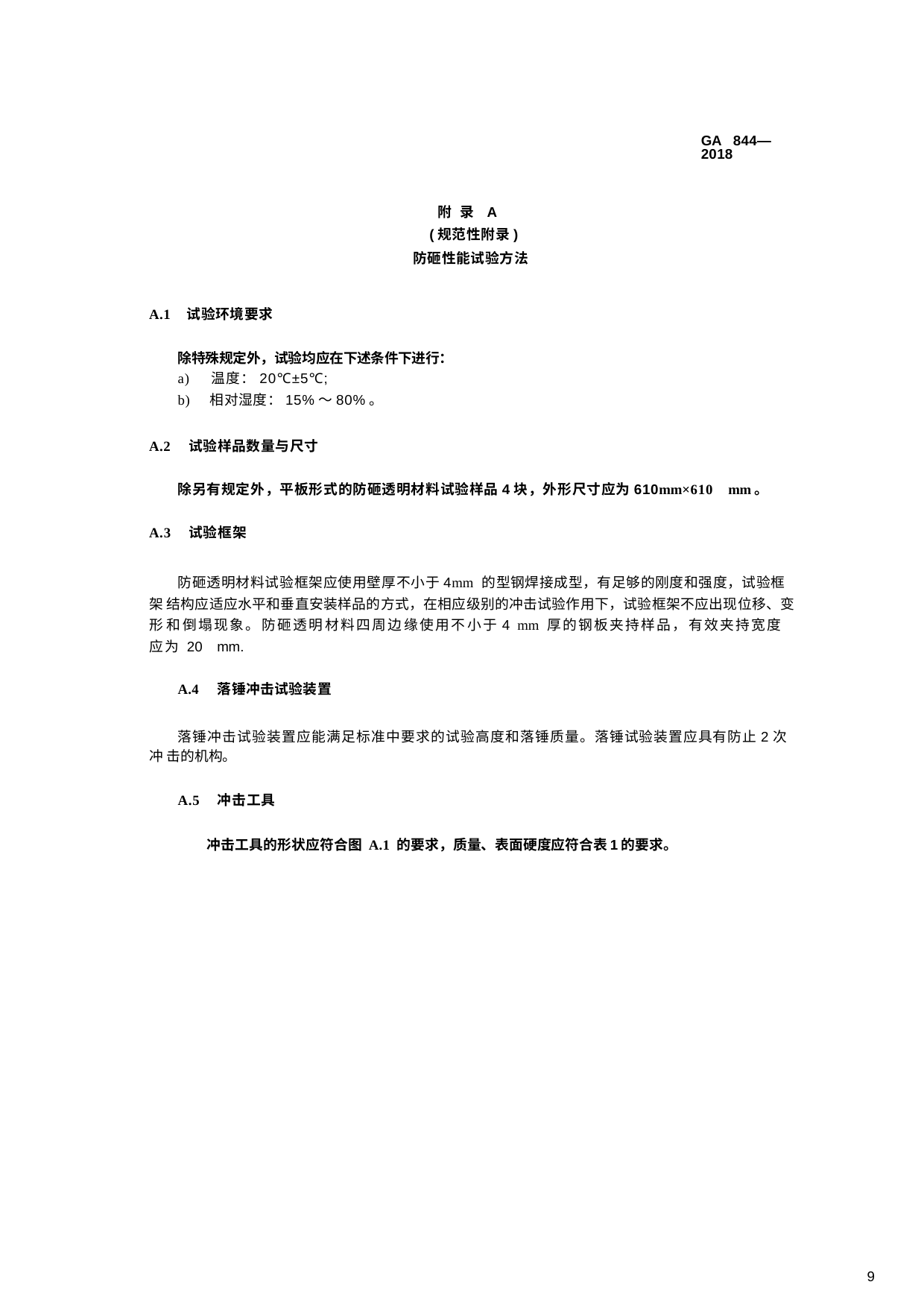

GA 844—2018

附  录 A
(规范性附录)
防砸性能试验方法

A.1   试验环境要求

除特殊规定外，试验均应在下述条件下进行：
a)    温度：20℃±5℃;
b)    相对湿度：15%～80%。

A.2   试验样品数量与尺寸

除另有规定外，平板形式的防砸透明材料试验样品4块，外形尺寸应为610mm×610    mm。
A.3   试验框架

防砸透明材料试验框架应使用壁厚不小于4mm 的型钢焊接成型，有足够的刚度和强度，试验框架 结构应适应水平和垂直安装样品的方式，在相应级别的冲击试验作用下，试验框架不应出现位移、变形 和倒塌现象。防砸透明材料四周边缘使用不小于4 mm 厚的钢板夹持样品，有效夹持宽度应为 20  mm.

A.4   落锤冲击试验装置

落锤冲击试验装置应能满足标准中要求的试验高度和落锤质量。落锤试验装置应具有防止2次冲 击的机构。

A.5   冲击工具

冲击工具的形状应符合图 A.1 的要求，质量、表面硬度应符合表1的要求。

9